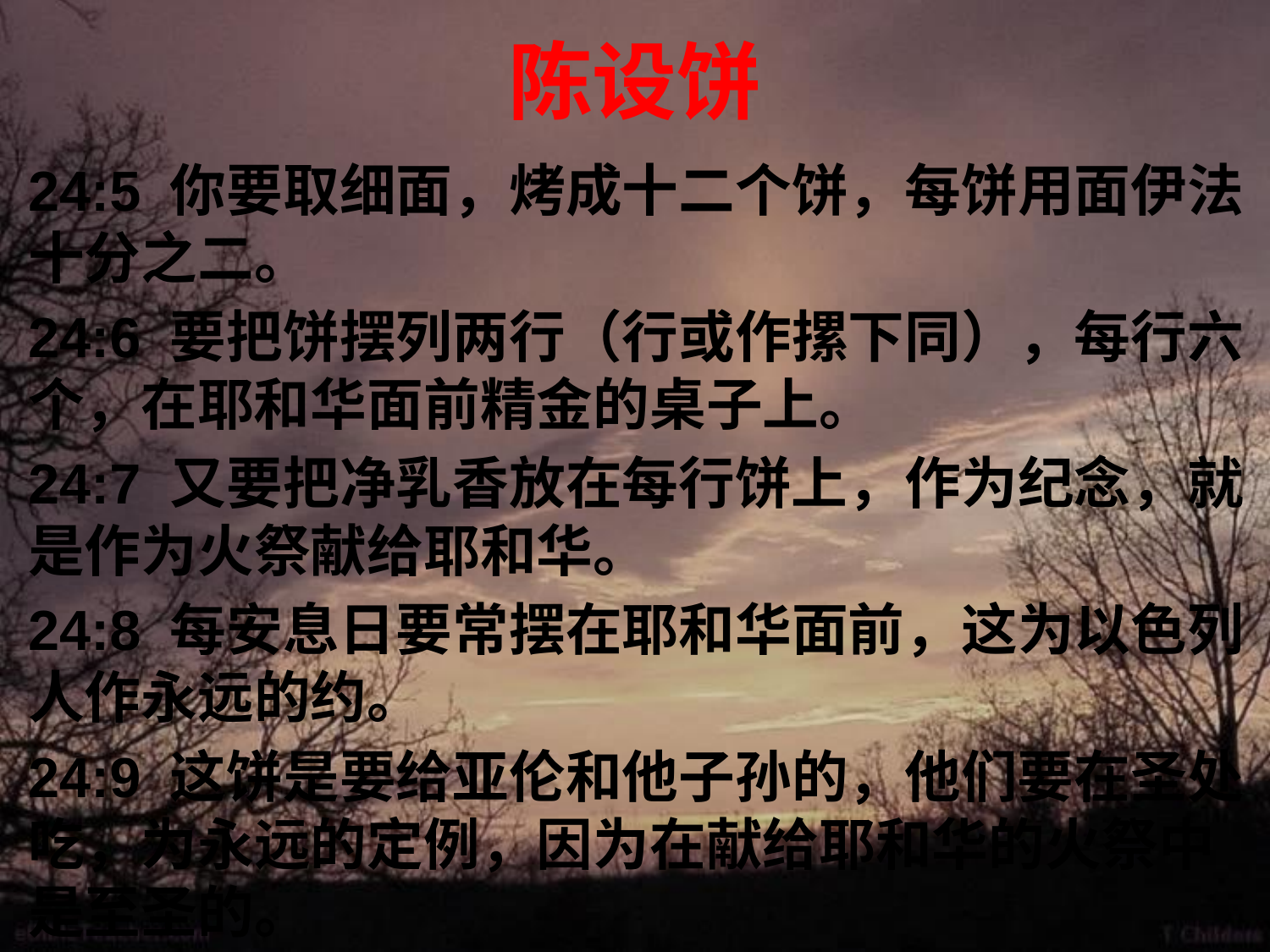

# 陈设饼
24:5 你要取细面，烤成十二个饼，每饼用面伊法十分之二。
24:6 要把饼摆列两行（行或作摞下同），每行六个，在耶和华面前精金的桌子上。
24:7 又要把净乳香放在每行饼上，作为纪念，就是作为火祭献给耶和华。
24:8 每安息日要常摆在耶和华面前，这为以色列人作永远的约。
24:9 这饼是要给亚伦和他子孙的，他们要在圣处吃，为永远的定例，因为在献给耶和华的火祭中是至圣的。